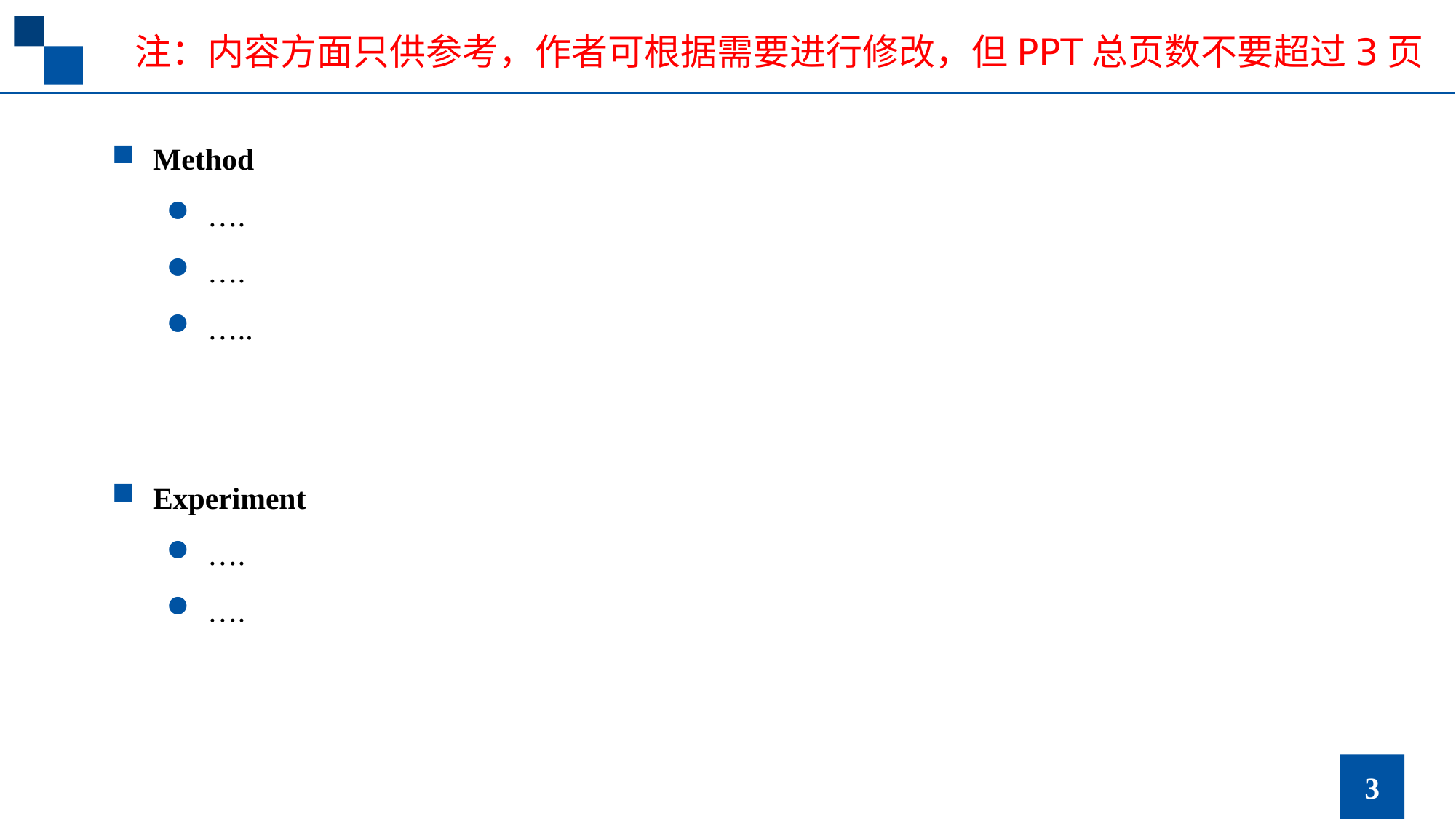

注：内容方面只供参考，作者可根据需要进行修改，但PPT总页数不要超过3页
Method
….
….
…..

Experiment
….
….
3